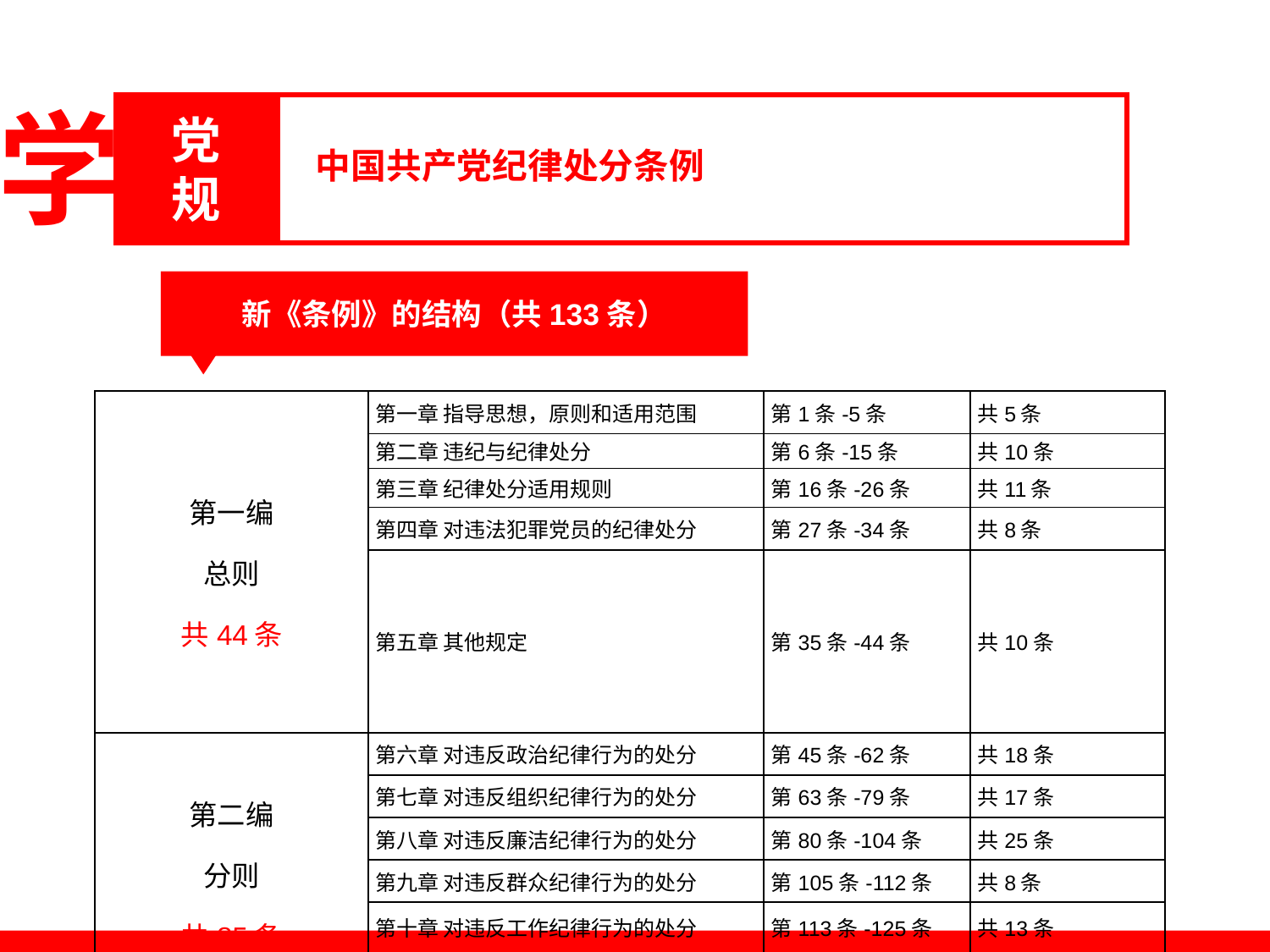

学

中国共产党纪律处分条例
党规
新《条例》的结构（共133条）

| 第一编 总则 共44条 | 第一章 指导思想，原则和适用范围 | 第1条-5条 | 共5条 |
| --- | --- | --- | --- |
|  | 第二章 违纪与纪律处分 | 第6条-15条 | 共10条 |
|  | 第三章 纪律处分适用规则 | 第16条-26条 | 共11条 |
|  | 第四章 对违法犯罪党员的纪律处分 | 第27条-34条 | 共8条 |
|  | 第五章 其他规定 | 第35条-44条 | 共10条 |
| 第二编 分则 共85条 | 第六章 对违反政治纪律行为的处分 | 第45条-62条 | 共18条 |
|  | 第七章 对违反组织纪律行为的处分 | 第63条-79条 | 共17条 |
|  | 第八章 对违反廉洁纪律行为的处分 | 第80条-104条 | 共25条 |
|  | 第九章 对违反群众纪律行为的处分 | 第105条-112条 | 共8条 |
|  | 第十章 对违反工作纪律行为的处分 | 第113条-125条 | 共13条 |
|  | 第十一章 对违反生活纪律行为的处分 | 第126条-129条 | 共4条 |
| 第三编 附则 共4条 | 几点说明 | 第130-133条 | 共4条 |